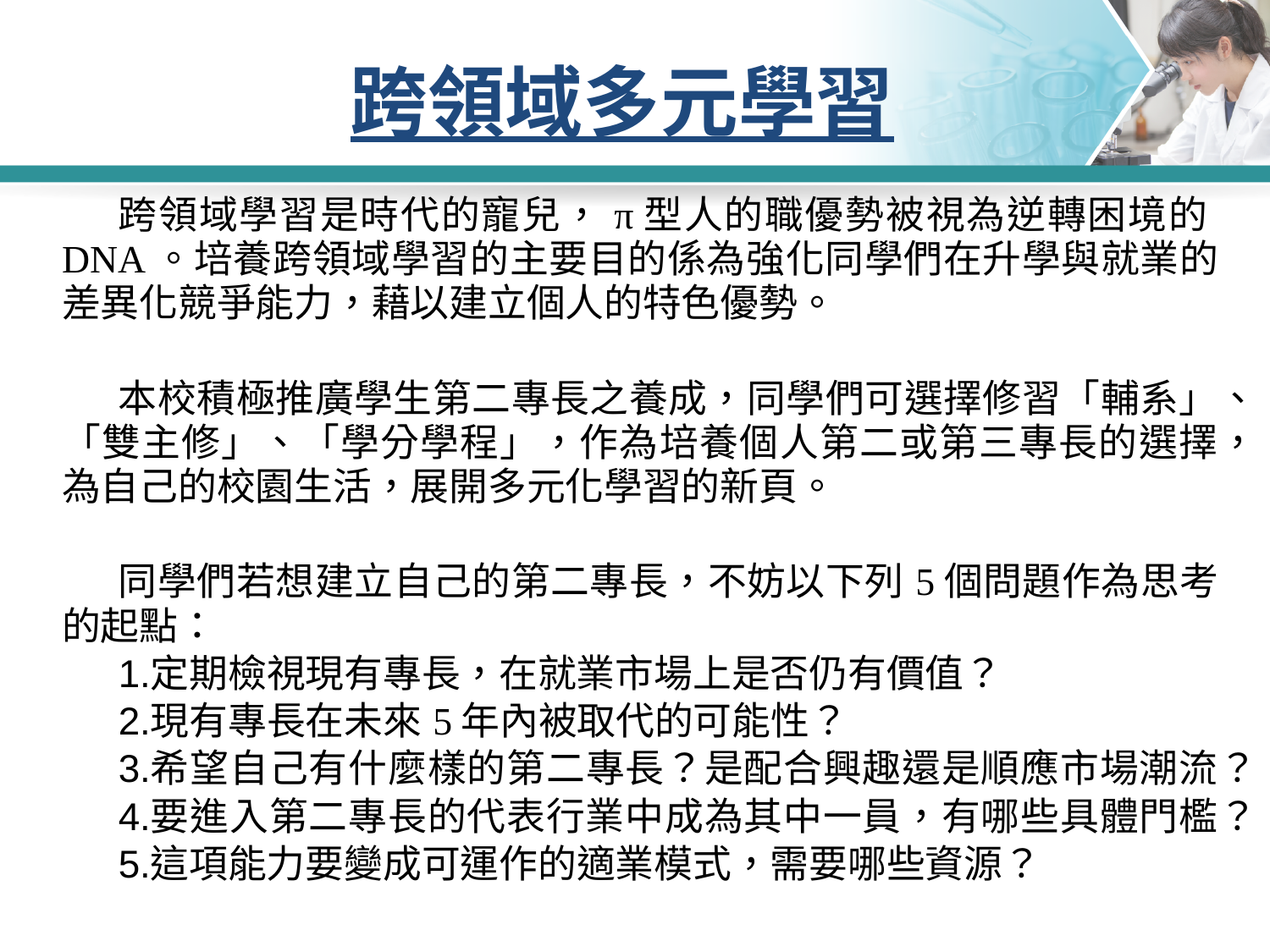

跨領域多元學習
| 跨領域學習是時代的寵兒，π型人的職優勢被視為逆轉困境的DNA。培養跨領域學習的主要目的係為強化同學們在升學與就業的差異化競爭能力，藉以建立個人的特色優勢。 本校積極推廣學生第二專長之養成，同學們可選擇修習「輔系」、「雙主修」、「學分學程」，作為培養個人第二或第三專長的選擇，為自己的校園生活，展開多元化學習的新頁。 同學們若想建立自己的第二專長，不妨以下列5個問題作為思考的起點： 定期檢視現有專長，在就業市場上是否仍有價值？ 現有專長在未來5年內被取代的可能性？ 希望自己有什麼樣的第二專長？是配合興趣還是順應市場潮流？ 要進入第二專長的代表行業中成為其中一員，有哪些具體門檻？ 這項能力要變成可運作的適業模式，需要哪些資源？ |
| --- |